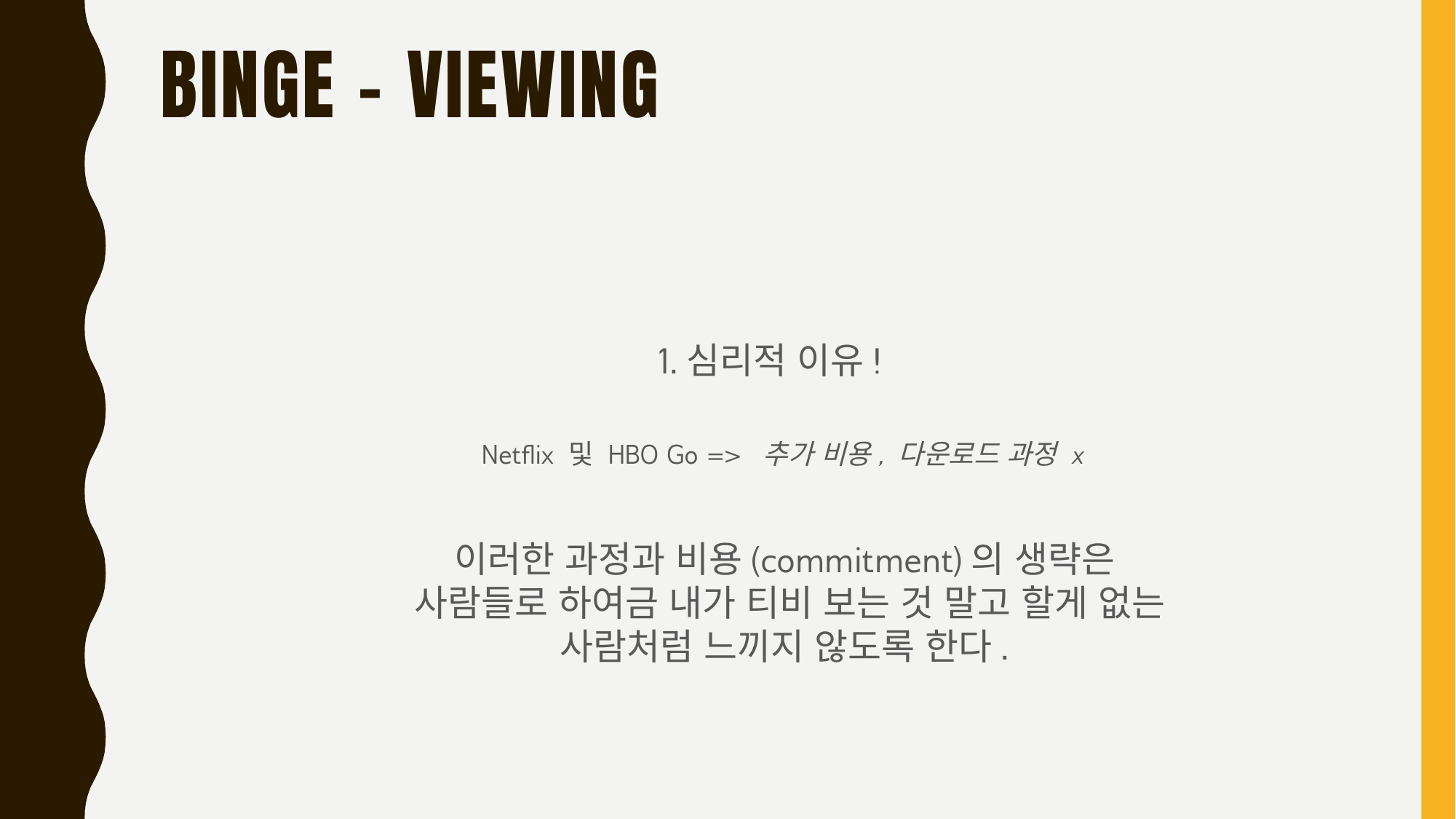

# Binge - viewing
1.심리적 이유!
Netflix 및 HBO Go =>  추가 비용, 다운로드 과정 x
이러한 과정과 비용(commitment)의 생략은
사람들로 하여금 내가 티비 보는 것 말고 할게 없는
사람처럼 느끼지 않도록 한다.